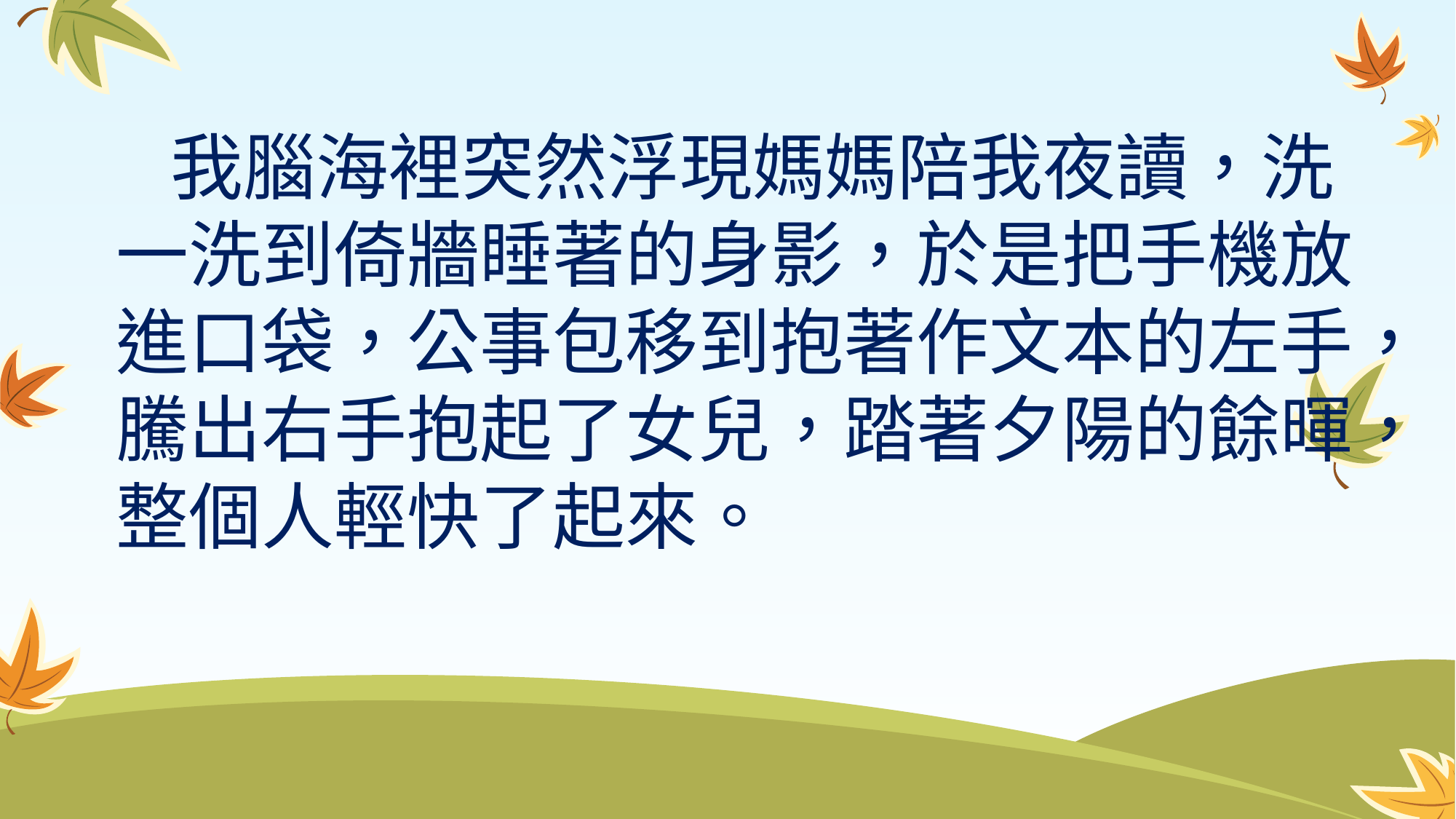

我腦海裡突然浮現媽媽陪我夜讀，洗一洗到倚牆睡著的身影，於是把手機放進口袋，公事包移到抱著作文本的左手，騰出右手抱起了女兒，踏著夕陽的餘暉，整個人輕快了起來。